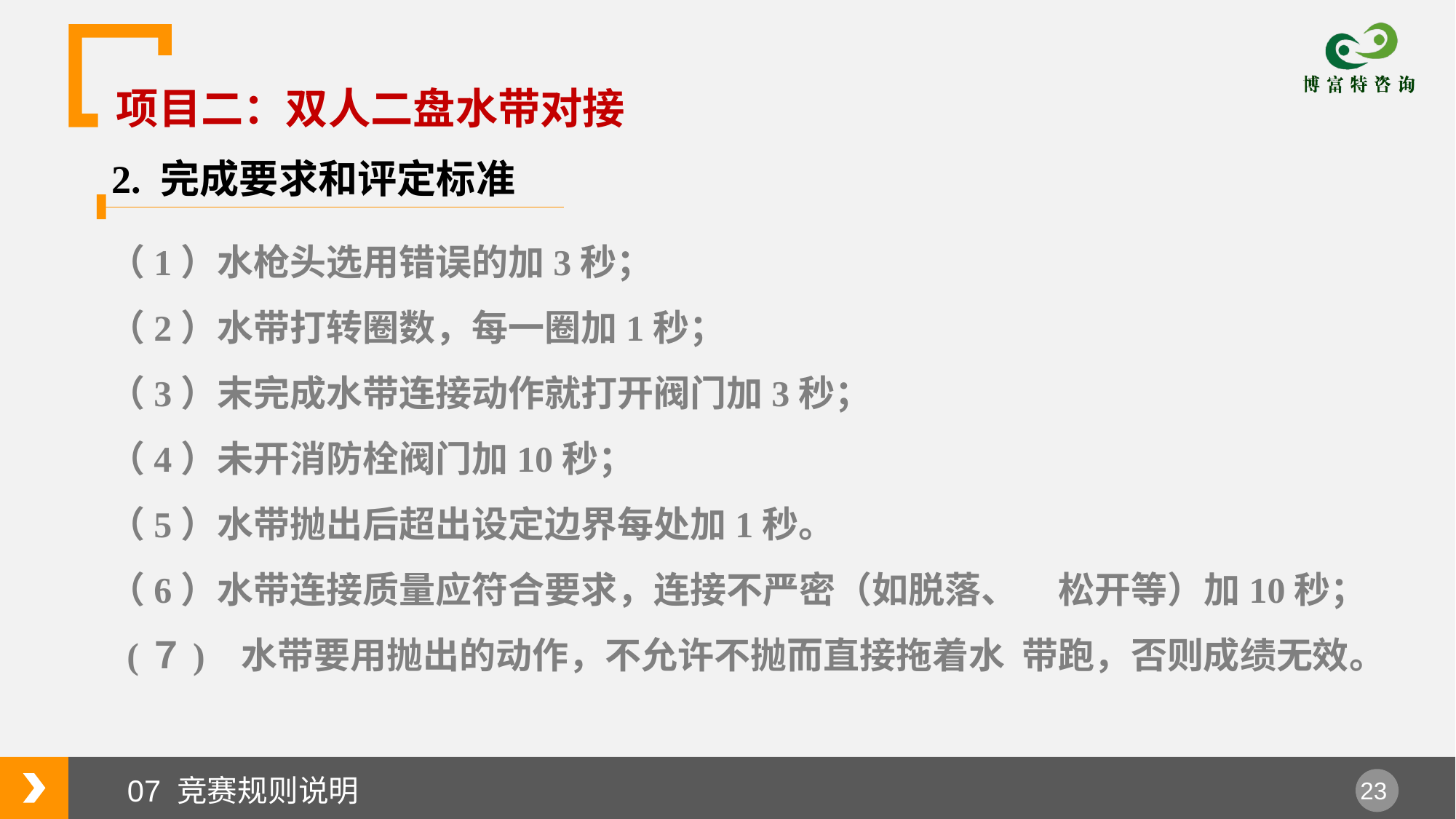

项目二：双人二盘水带对接
2. 完成要求和评定标准

（1）水枪头选用错误的加3秒；
（2）水带打转圈数，每一圈加1秒；
（3）末完成水带连接动作就打开阀门加3秒；
（4）未开消防栓阀门加10秒；
（5）水带抛出后超出设定边界每处加1秒。
（6）水带连接质量应符合要求，连接不严密（如脱落、     松开等）加10秒；
  (７)   水带要用抛出的动作，不允许不抛而直接拖着水  带跑，否则成绩无效。